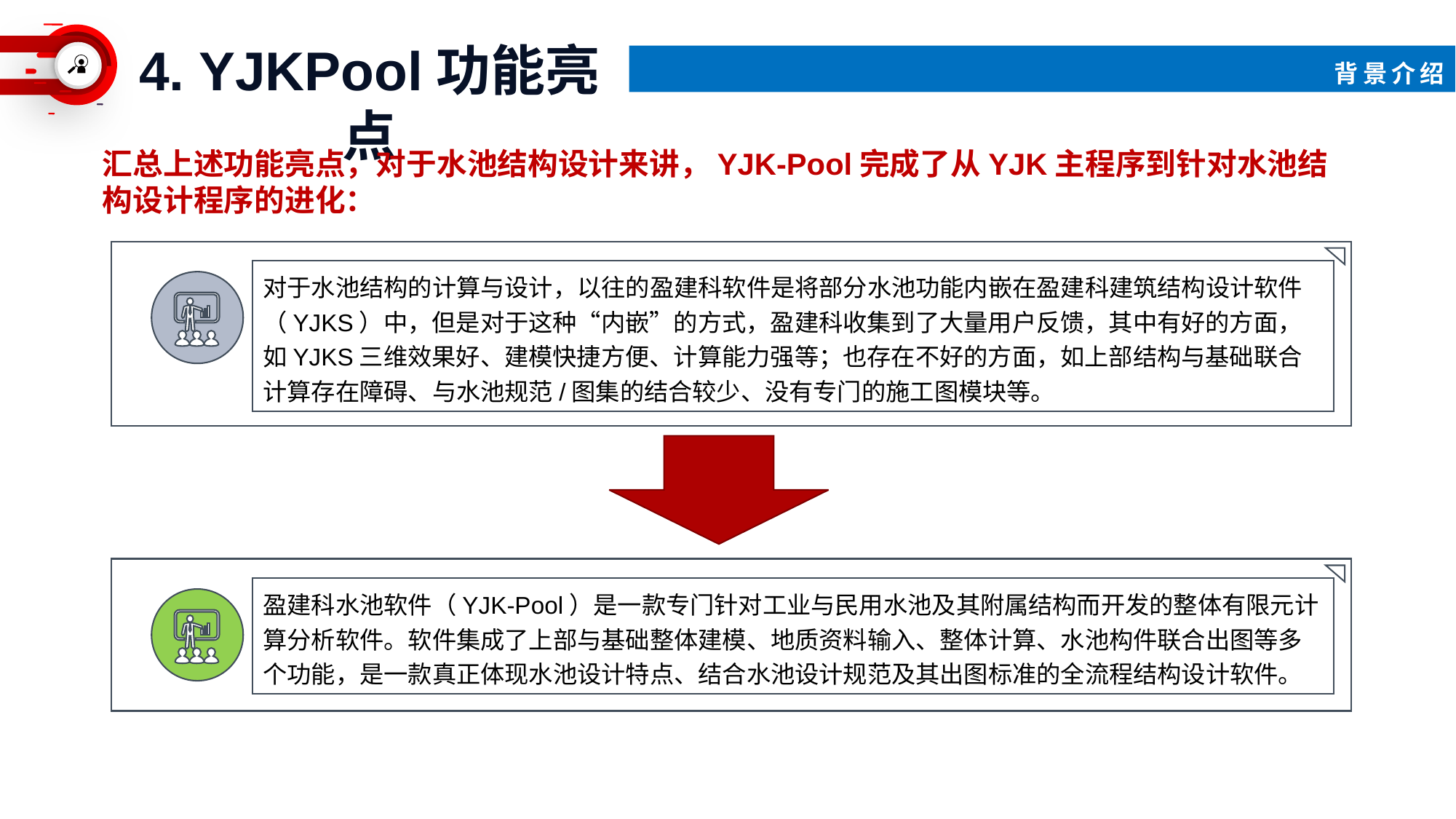

4. YJKPool功能亮点

背景介绍

汇总上述功能亮点，对于水池结构设计来讲，YJK-Pool完成了从YJK主程序到针对水池结构设计程序的进化：

对于水池结构的计算与设计，以往的盈建科软件是将部分水池功能内嵌在盈建科建筑结构设计软件（YJKS）中，但是对于这种“内嵌”的方式，盈建科收集到了大量用户反馈，其中有好的方面，如YJKS三维效果好、建模快捷方便、计算能力强等；也存在不好的方面，如上部结构与基础联合计算存在障碍、与水池规范/图集的结合较少、没有专门的施工图模块等。

盈建科水池软件（YJK-Pool）是一款专门针对工业与民用水池及其附属结构而开发的整体有限元计算分析软件。软件集成了上部与基础整体建模、地质资料输入、整体计算、水池构件联合出图等多个功能，是一款真正体现水池设计特点、结合水池设计规范及其出图标准的全流程结构设计软件。